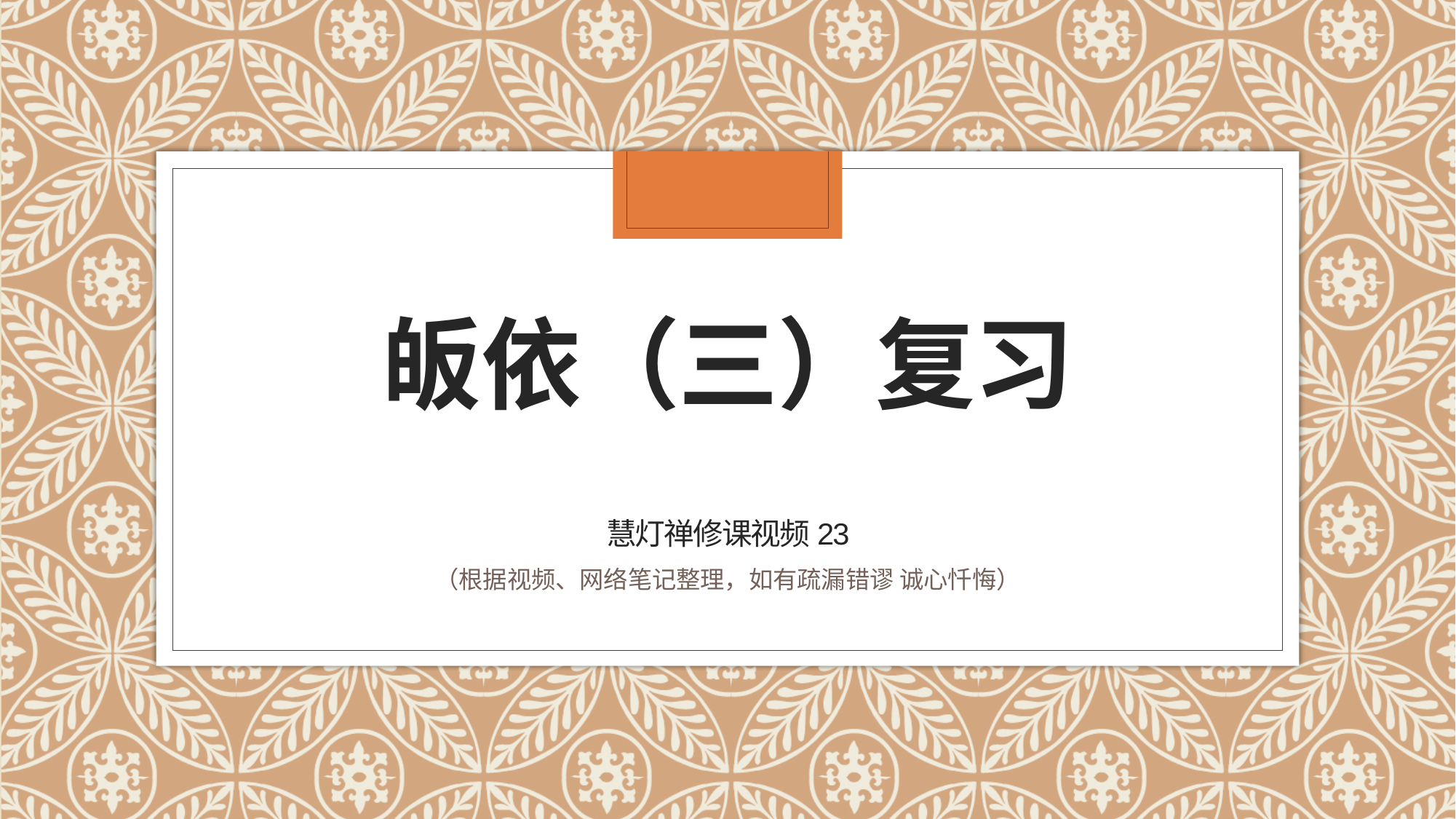

# 皈依（三）复习 慧灯禅修课视频23
（根据视频、网络笔记整理，如有疏漏错谬 诚心忏悔）